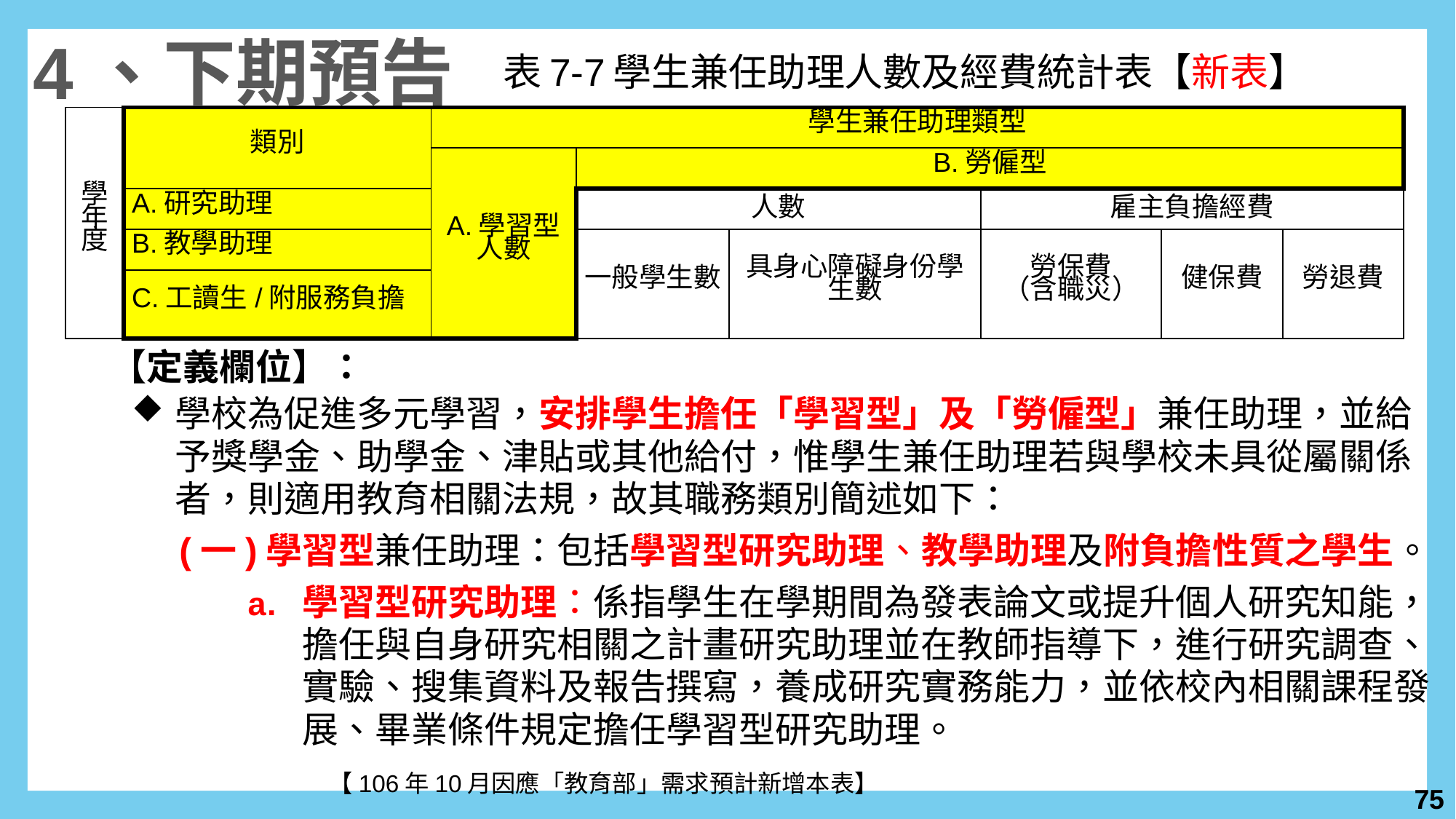

4、下期預告
表7-7學生兼任助理人數及經費統計表【新表】

| 學年度 | 類別 | 學生兼任助理類型 |  |  |  |  |  |
| --- | --- | --- | --- | --- | --- | --- | --- |
|  |  | A.學習型人數 | B.勞僱型 |  |  |  |  |
|  | A.研究助理 |  | 人數 |  | 雇主負擔經費 |  |  |
|  | B.教學助理 |  | 一般學生數 | 具身心障礙身份學生數 | 勞保費 （含職災） | 健保費 | 勞退費 |
|  | C.工讀生/附服務負擔 |  |  |  |  |  |  |
【定義欄位】：
學校為促進多元學習，安排學生擔任「學習型」及「勞僱型」兼任助理，並給予獎學金、助學金、津貼或其他給付，惟學生兼任助理若與學校未具從屬關係者，則適用教育相關法規，故其職務類別簡述如下：
(一)學習型兼任助理：包括學習型研究助理、教學助理及附負擔性質之學生。
學習型研究助理：係指學生在學期間為發表論文或提升個人研究知能，擔任與自身研究相關之計畫研究助理並在教師指導下，進行研究調查、實驗、搜集資料及報告撰寫，養成研究實務能力，並依校內相關課程發展、畢業條件規定擔任學習型研究助理。
		【106年10月因應「教育部」需求預計新增本表】
75